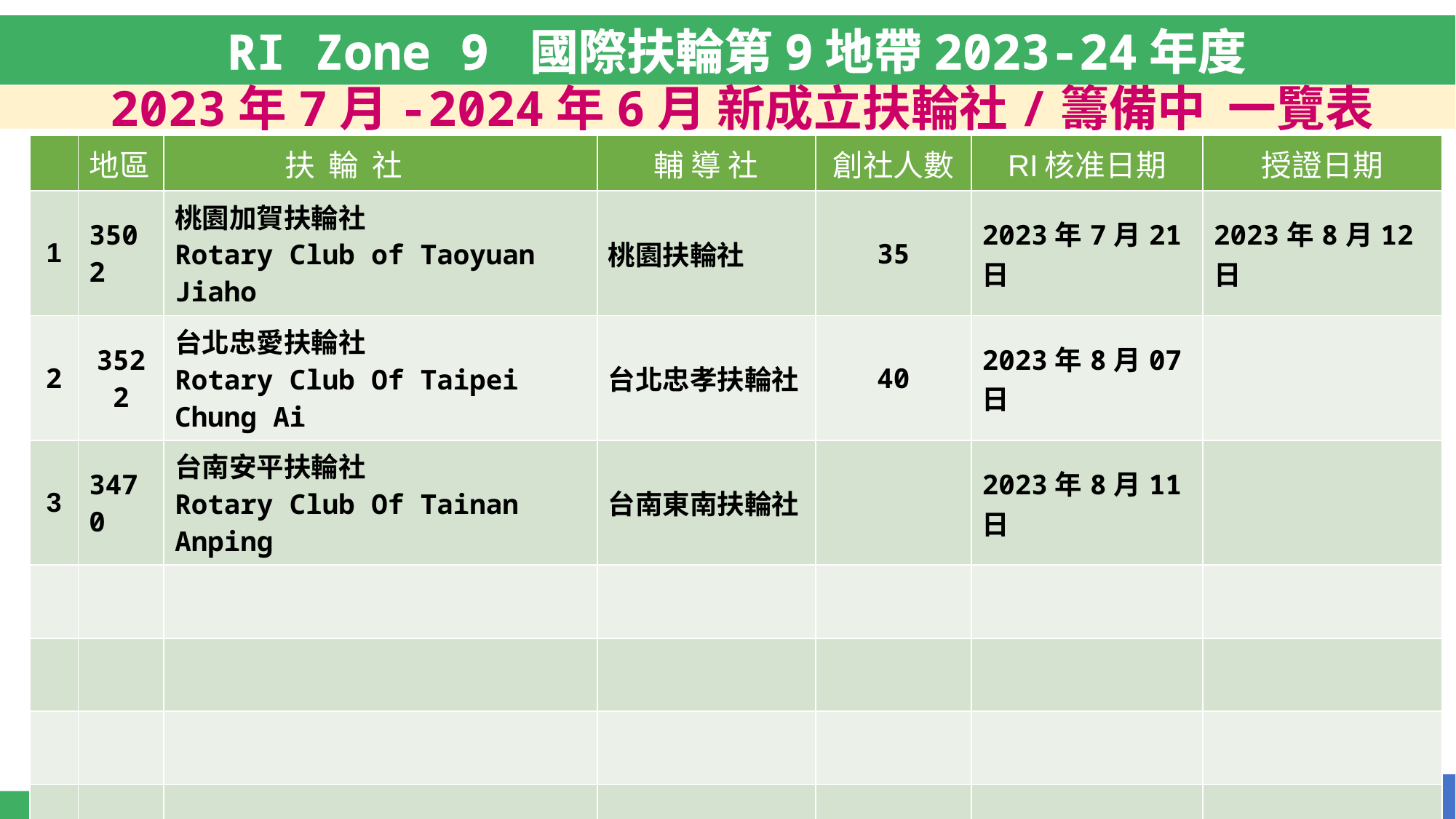

RI Zone 9 國際扶輪第9地帶2023-24年度
 2023年7月-2024年6月 新成立扶輪社/籌備中  一覽表
|  | 地區 | 扶 輪 社 | 輔 導 社 | 創社人數 | RI核准日期 | 授證日期 |
| --- | --- | --- | --- | --- | --- | --- |
| 1 | 3502 | 桃園加賀扶輪社 Rotary Club of Taoyuan Jiaho | 桃園扶輪社 | 35 | 2023年7月21日 | 2023年8月12日 |
| 2 | 3522 | 台北忠愛扶輪社 Rotary Club Of Taipei Chung Ai | 台北忠孝扶輪社 | 40 | 2023年8月07日 |  |
| 3 | 3470 | 台南安平扶輪社 Rotary Club Of Tainan Anping | 台南東南扶輪社 |  | 2023年8月11日 |  |
|  |  |  |  |  |  |  |
|  |  |  |  |  |  |  |
|  |  |  |  |  |  |  |
|  |  |  |  |  |  |  |
|  |  |  |  |  |  |  |